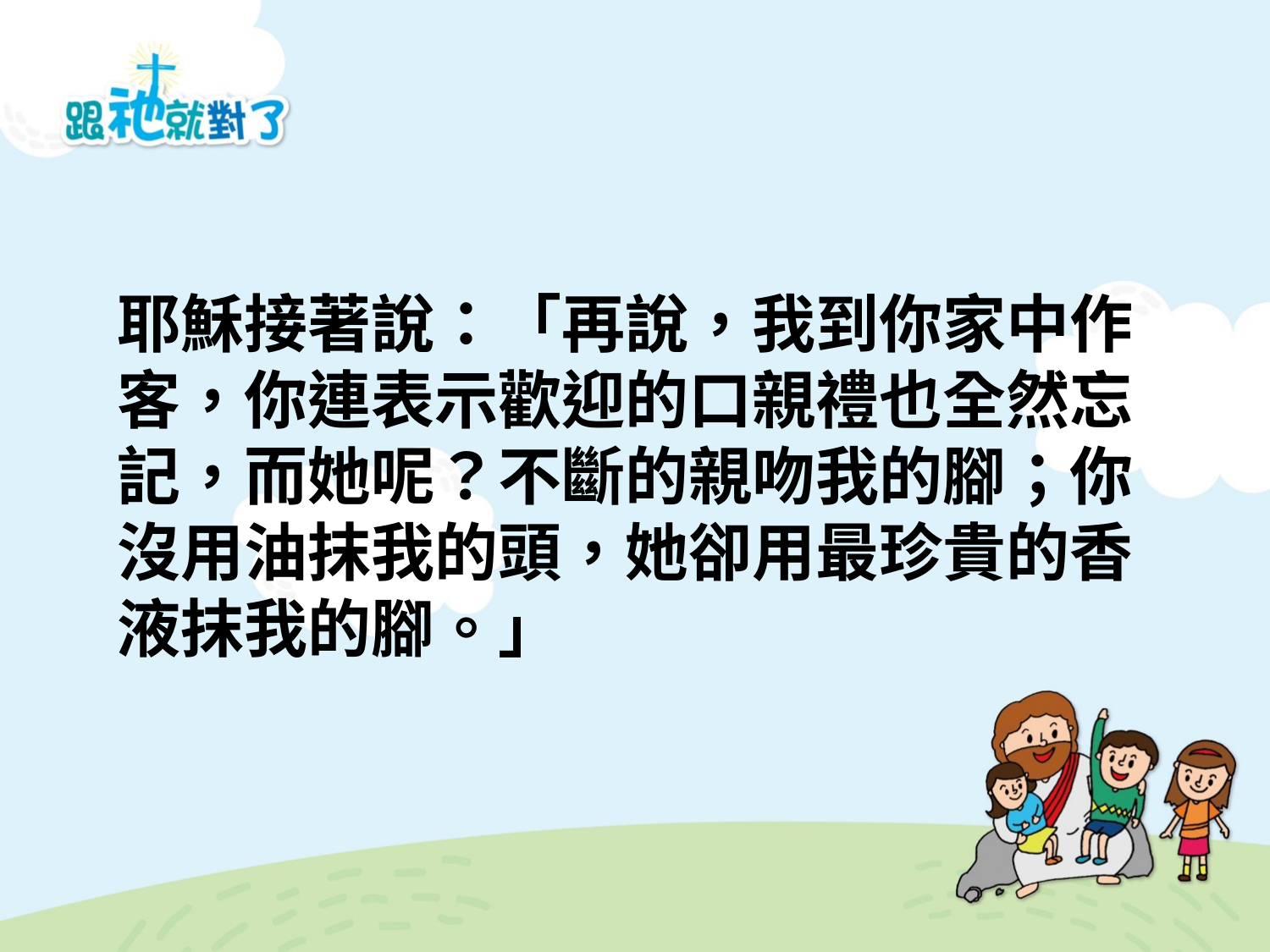

耶穌接著說：「再說，我到你家中作客，你連表示歡迎的口親禮也全然忘記，而她呢？不斷的親吻我的腳；你沒用油抹我的頭，她卻用最珍貴的香液抹我的腳。」